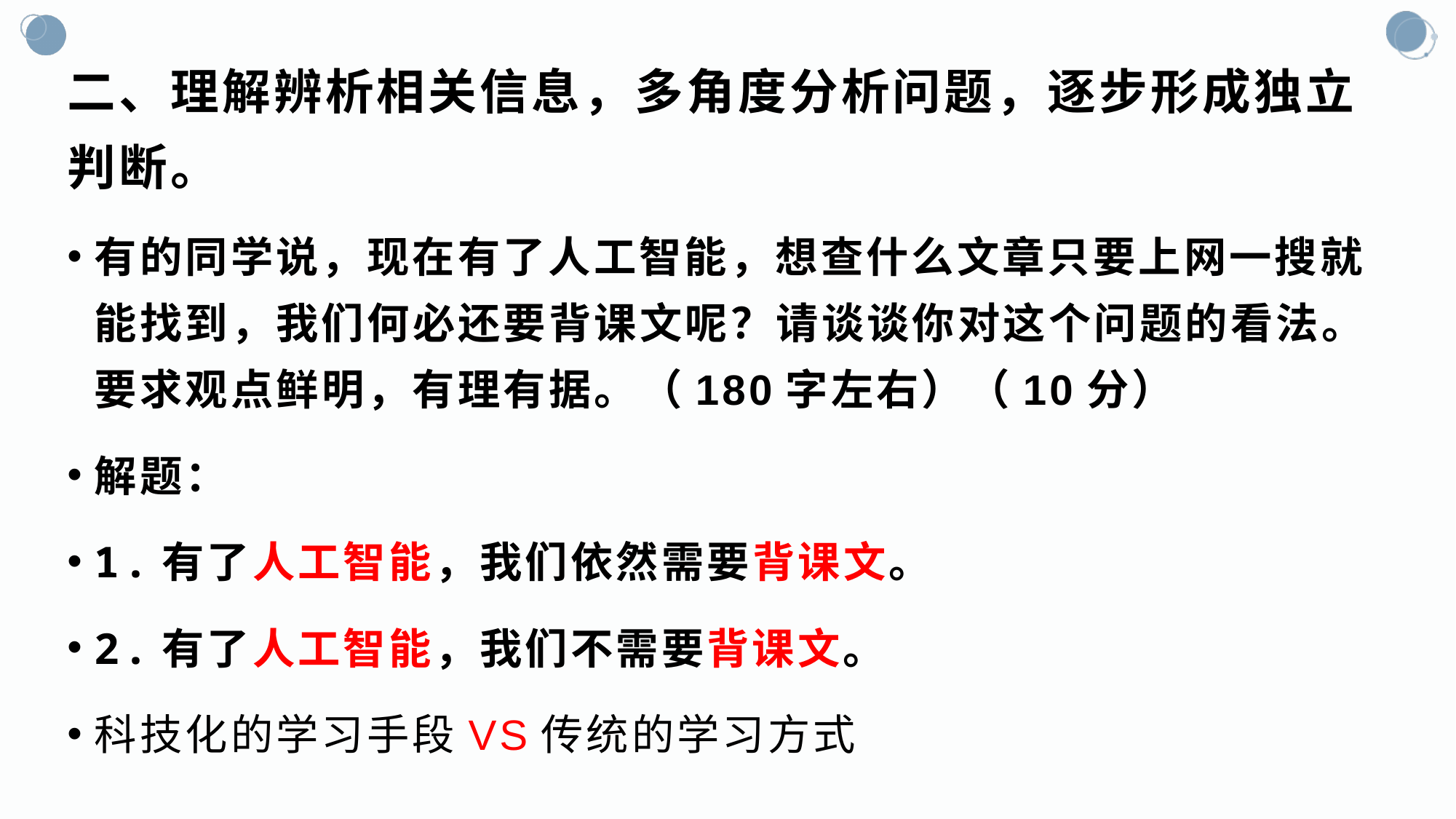

二、理解辨析相关信息，多角度分析问题，逐步形成独立判断。
有的同学说，现在有了人工智能，想查什么文章只要上网一搜就能找到，我们何必还要背课文呢？请谈谈你对这个问题的看法。要求观点鲜明，有理有据。（180字左右）（10分）
解题：
1.有了人工智能，我们依然需要背课文。
2.有了人工智能，我们不需要背课文。
科技化的学习手段VS传统的学习方式